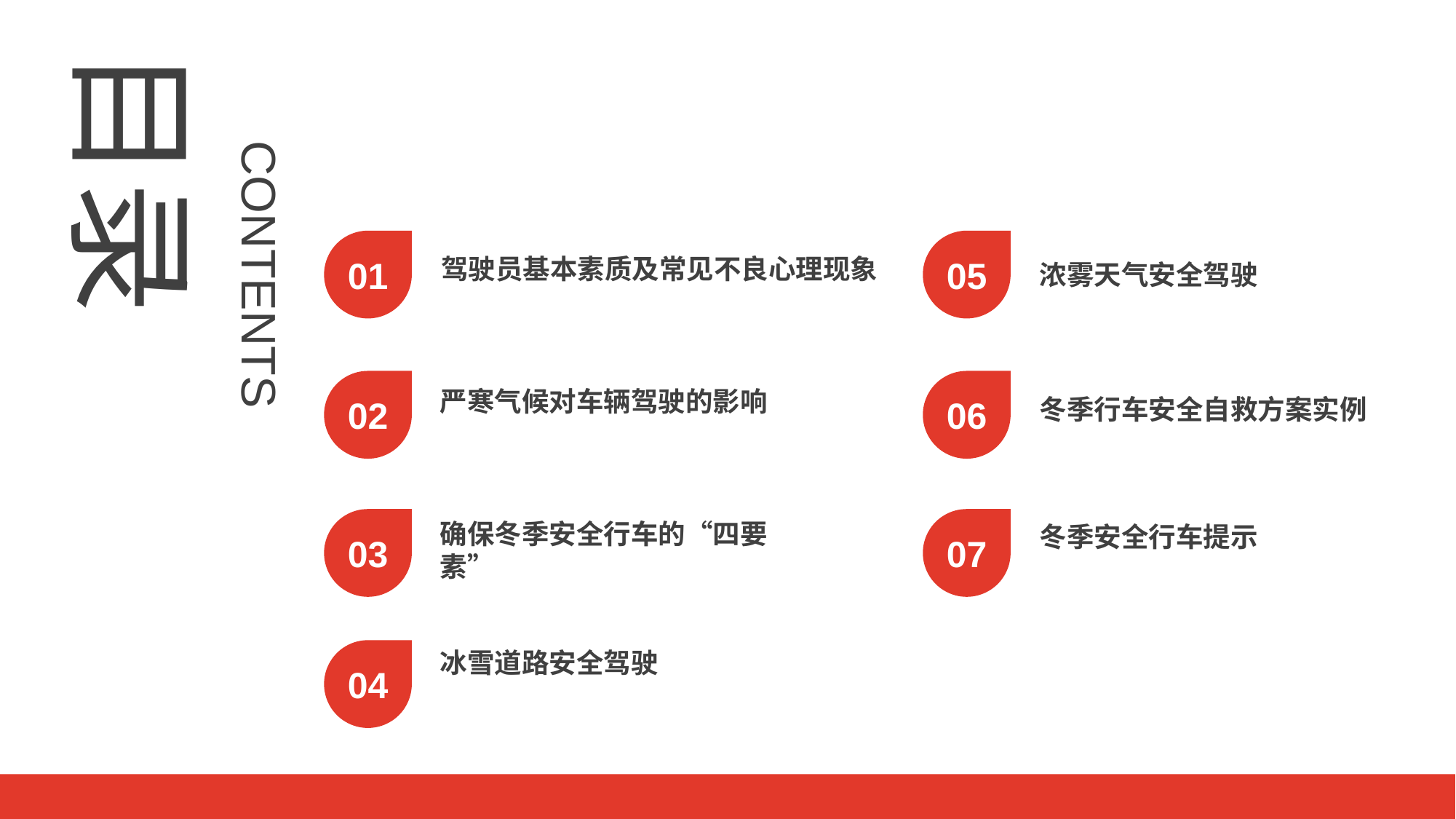

目录
CONTENTS
01
05
驾驶员基本素质及常见不良心理现象
浓雾天气安全驾驶
02
06
严寒气候对车辆驾驶的影响
冬季行车安全自救方案实例
03
07
确保冬季安全行车的“四要素”
冬季安全行车提示
04
冰雪道路安全驾驶